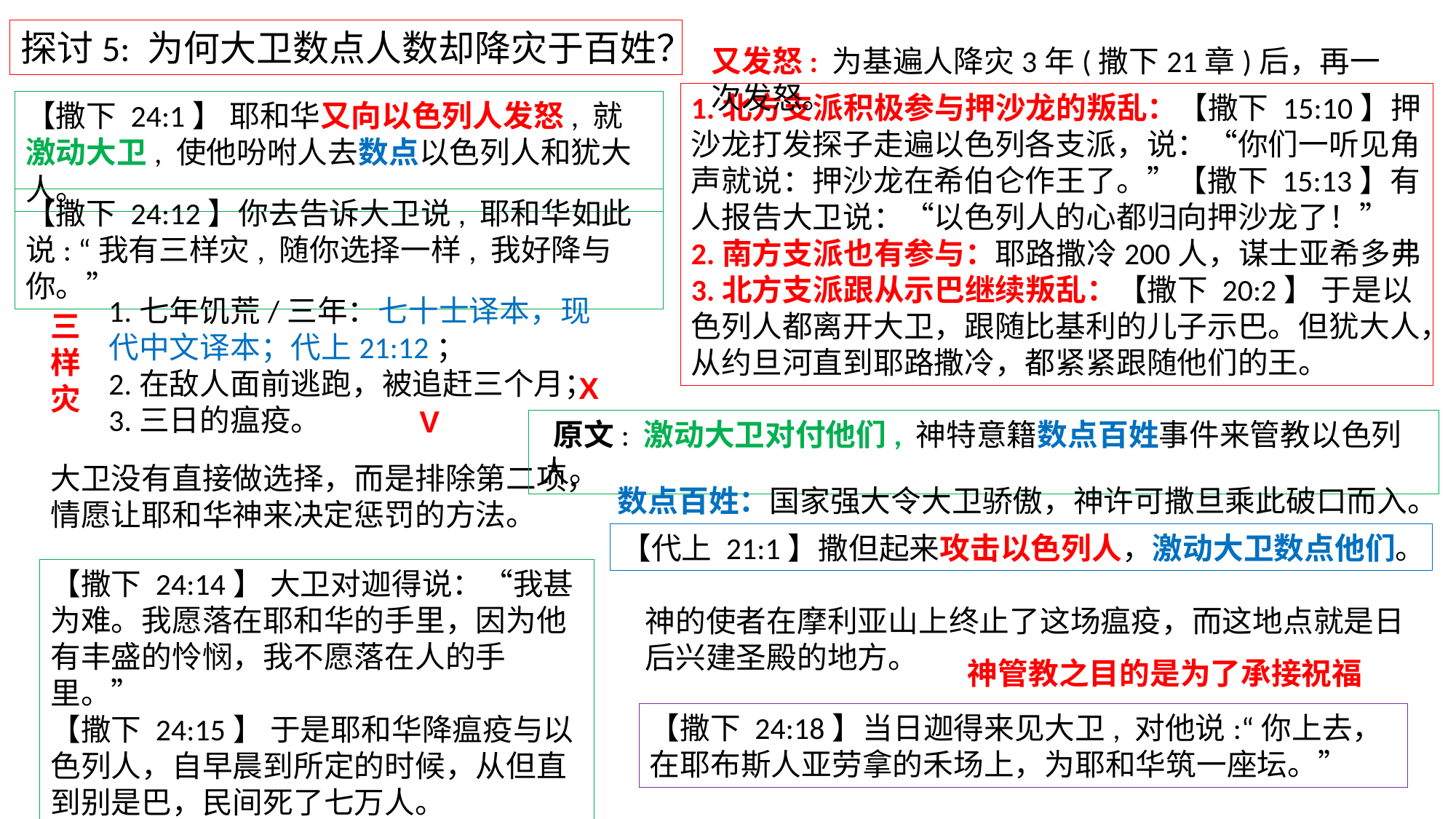

探讨5: 为何大卫数点人数却降灾于百姓？
又发怒: 为基遍人降灾3年(撒下21章)后，再一次发怒。
1.北方支派积极参与押沙龙的叛乱：【撒下 15:10】押沙龙打发探子走遍以色列各支派，说：“你们一听见角声就说：押沙龙在希伯仑作王了。”【撒下 15:13】有人报告大卫说：“以色列人的心都归向押沙龙了！”
2.南方支派也有参与：耶路撒冷200人，谋士亚希多弗
3.北方支派跟从示巴继续叛乱：【撒下 20:2】 于是以色列人都离开大卫，跟随比基利的儿子示巴。但犹大人，从约旦河直到耶路撒冷，都紧紧跟随他们的王。
【撒下 24:1】 耶和华又向以色列人发怒, 就激动大卫, 使他吩咐人去数点以色列人和犹大人。
【撒下 24:12】你去告诉大卫说, 耶和华如此说: “我有三样灾, 随你选择一样, 我好降与你。”
1.七年饥荒/三年：七十士译本，现代中文译本；代上21:12；
2.在敌人面前逃跑，被追赶三个月；
3.三日的瘟疫。
三样灾
X
V
 原文: 激动大卫对付他们, 神特意籍数点百姓事件来管教以色列人。
大卫没有直接做选择，而是排除第二项，情愿让耶和华神来决定惩罚的方法。
数点百姓：国家强大令大卫骄傲，神许可撒旦乘此破口而入。
【代上 21:1】撒但起来攻击以色列人，激动大卫数点他们。
【撒下 24:14】 大卫对迦得说：“我甚为难。我愿落在耶和华的手里，因为他有丰盛的怜悯，我不愿落在人的手里。”
【撒下 24:15】 于是耶和华降瘟疫与以色列人，自早晨到所定的时候，从但直到别是巴，民间死了七万人。
神的使者在摩利亚山上终止了这场瘟疫，而这地点就是日后兴建圣殿的地方。
神管教之目的是为了承接祝福
【撒下 24:18】当日迦得来见大卫, 对他说:“你上去， 在耶布斯人亚劳拿的禾场上，为耶和华筑一座坛。”